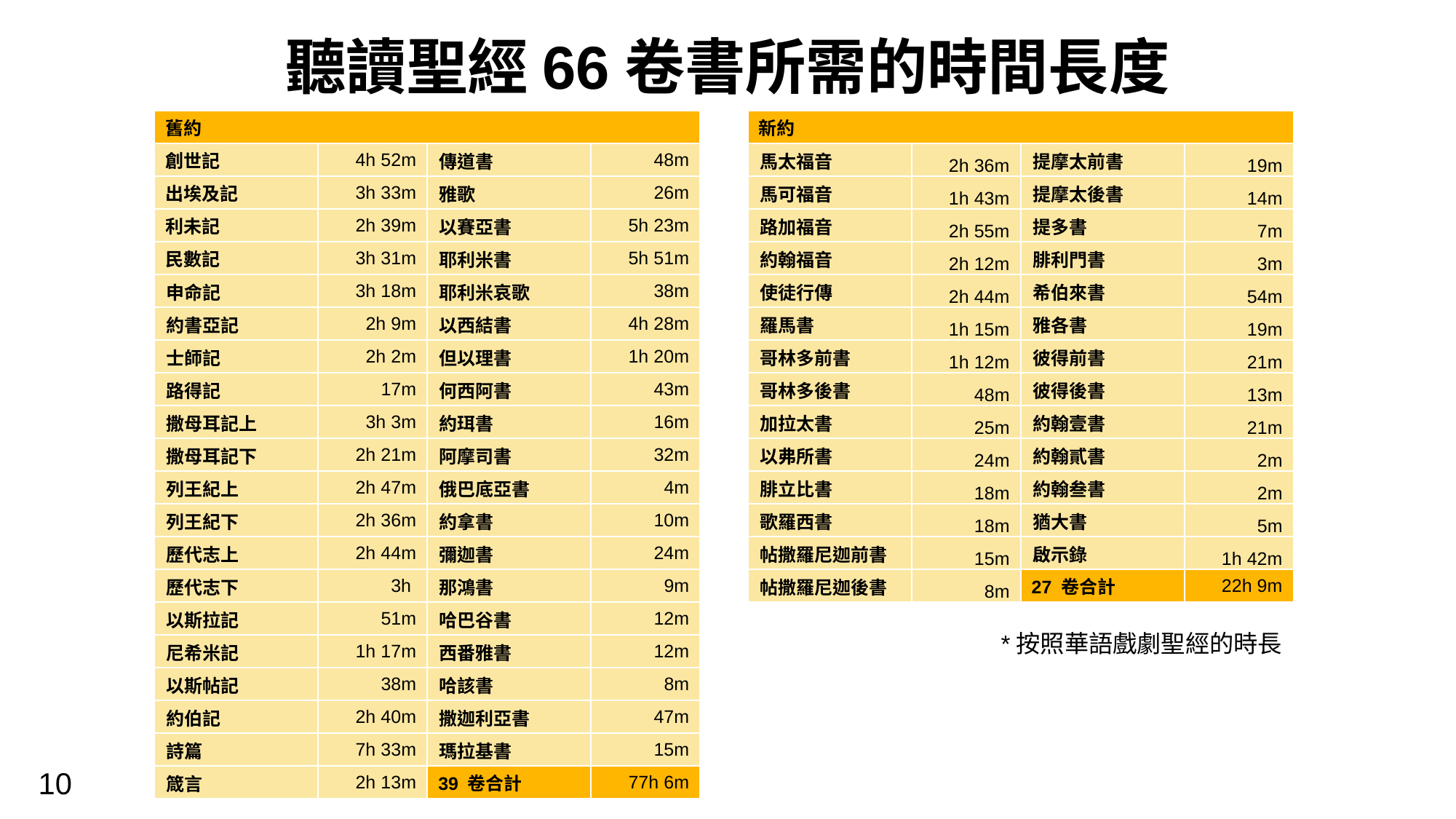

聽讀聖經66卷書所需的時間長度
| 舊約 |  |  |  |
| --- | --- | --- | --- |
| 創世記 | 4h 52m | 傳道書 | 48m |
| 出埃及記 | 3h 33m | 雅歌 | 26m |
| 利未記 | 2h 39m | 以賽亞書 | 5h 23m |
| 民數記 | 3h 31m | 耶利米書 | 5h 51m |
| 申命記 | 3h 18m | 耶利米哀歌 | 38m |
| 約書亞記 | 2h 9m | 以西結書 | 4h 28m |
| 士師記 | 2h 2m | 但以理書 | 1h 20m |
| 路得記 | 17m | 何西阿書 | 43m |
| 撒母耳記上 | 3h 3m | 約珥書 | 16m |
| 撒母耳記下 | 2h 21m | 阿摩司書 | 32m |
| 列王紀上 | 2h 47m | 俄巴底亞書 | 4m |
| 列王紀下 | 2h 36m | 約拿書 | 10m |
| 歷代志上 | 2h 44m | 彌迦書 | 24m |
| 歷代志下 | 3h | 那鴻書 | 9m |
| 以斯拉記 | 51m | 哈巴谷書 | 12m |
| 尼希米記 | 1h 17m | 西番雅書 | 12m |
| 以斯帖記 | 38m | 哈該書 | 8m |
| 約伯記 | 2h 40m | 撒迦利亞書 | 47m |
| 詩篇 | 7h 33m | 瑪拉基書 | 15m |
| 箴言 | 2h 13m | 39 卷合計 | 77h 6m |
| 新約 |  |  |  |
| --- | --- | --- | --- |
| 馬太福音 | 2h 36m | 提摩太前書 | 19m |
| 馬可福音 | 1h 43m | 提摩太後書 | 14m |
| 路加福音 | 2h 55m | 提多書 | 7m |
| 約翰福音 | 2h 12m | 腓利門書 | 3m |
| 使徒行傳 | 2h 44m | 希伯來書 | 54m |
| 羅馬書 | 1h 15m | 雅各書 | 19m |
| 哥林多前書 | 1h 12m | 彼得前書 | 21m |
| 哥林多後書 | 48m | 彼得後書 | 13m |
| 加拉太書 | 25m | 約翰壹書 | 21m |
| 以弗所書 | 24m | 約翰貳書 | 2m |
| 腓立比書 | 18m | 約翰叁書 | 2m |
| 歌羅西書 | 18m | 猶大書 | 5m |
| 帖撒羅尼迦前書 | 15m | 啟示錄 | 1h 42m |
| 帖撒羅尼迦後書 | 8m | 27 卷合計 | 22h 9m |

*按照華語戲劇聖經的時長